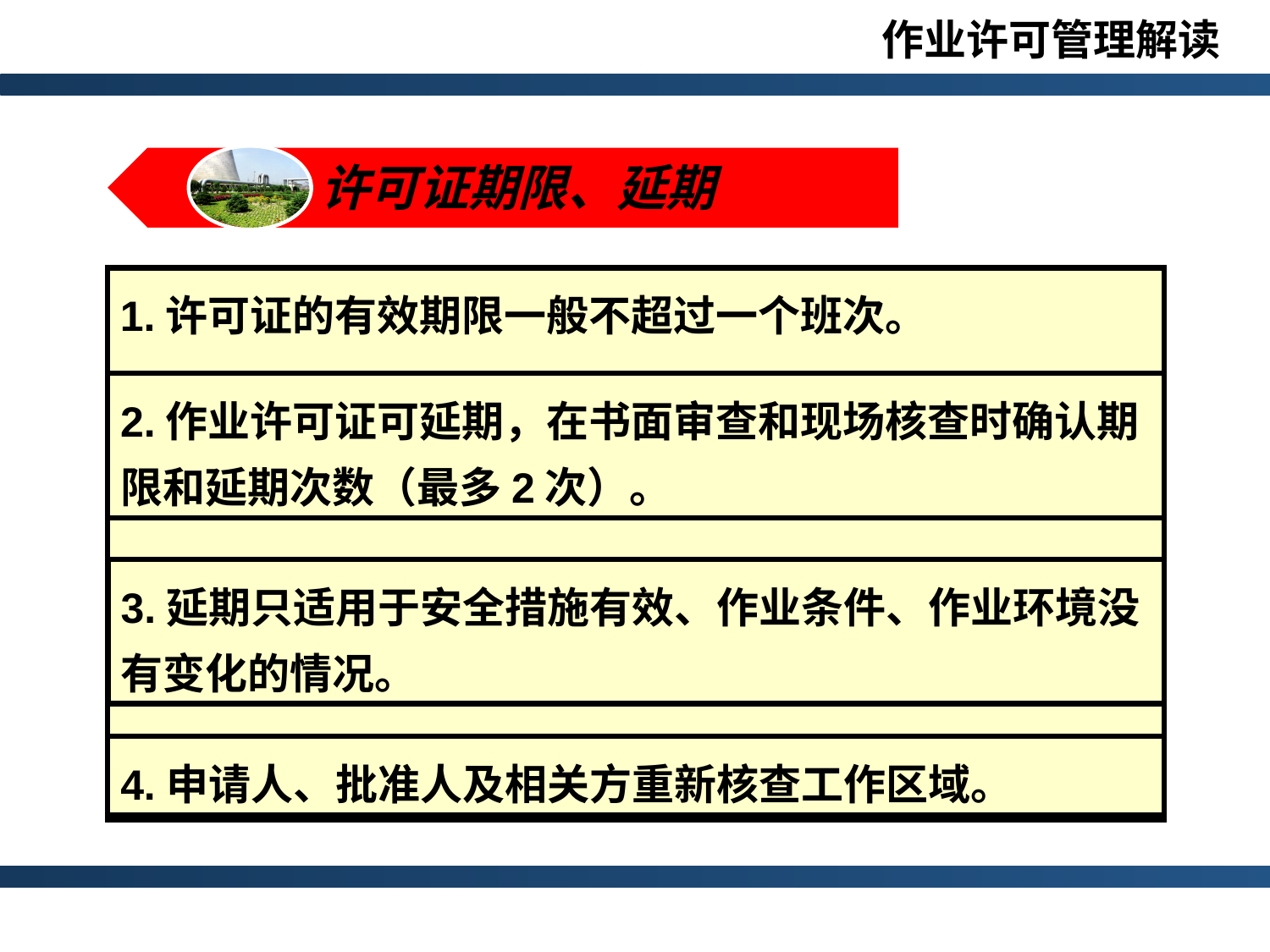

许可证期限、延期
1.许可证的有效期限一般不超过一个班次。
2.作业许可证可延期，在书面审查和现场核查时确认期限和延期次数（最多2次）。
3.延期只适用于安全措施有效、作业条件、作业环境没有变化的情况。
4.申请人、批准人及相关方重新核查工作区域。